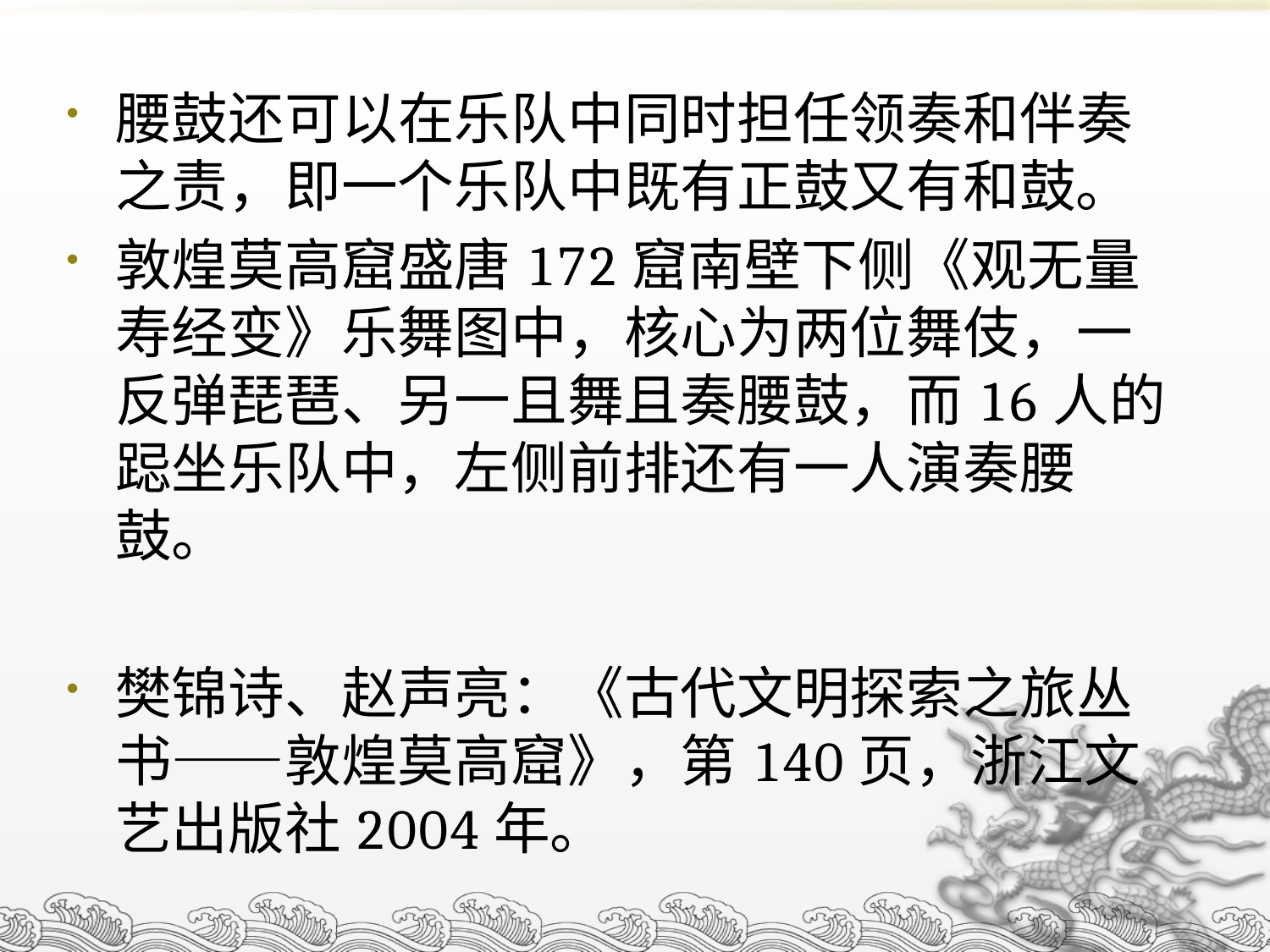

#
腰鼓还可以在乐队中同时担任领奏和伴奏之责，即一个乐队中既有正鼓又有和鼓。
敦煌莫高窟盛唐172窟南壁下侧《观无量寿经变》乐舞图中，核心为两位舞伎，一反弹琵琶、另一且舞且奏腰鼓，而16人的跽坐乐队中，左侧前排还有一人演奏腰鼓。

樊锦诗、赵声亮：《古代文明探索之旅丛书——敦煌莫高窟》，第140页，浙江文艺出版社2004年。